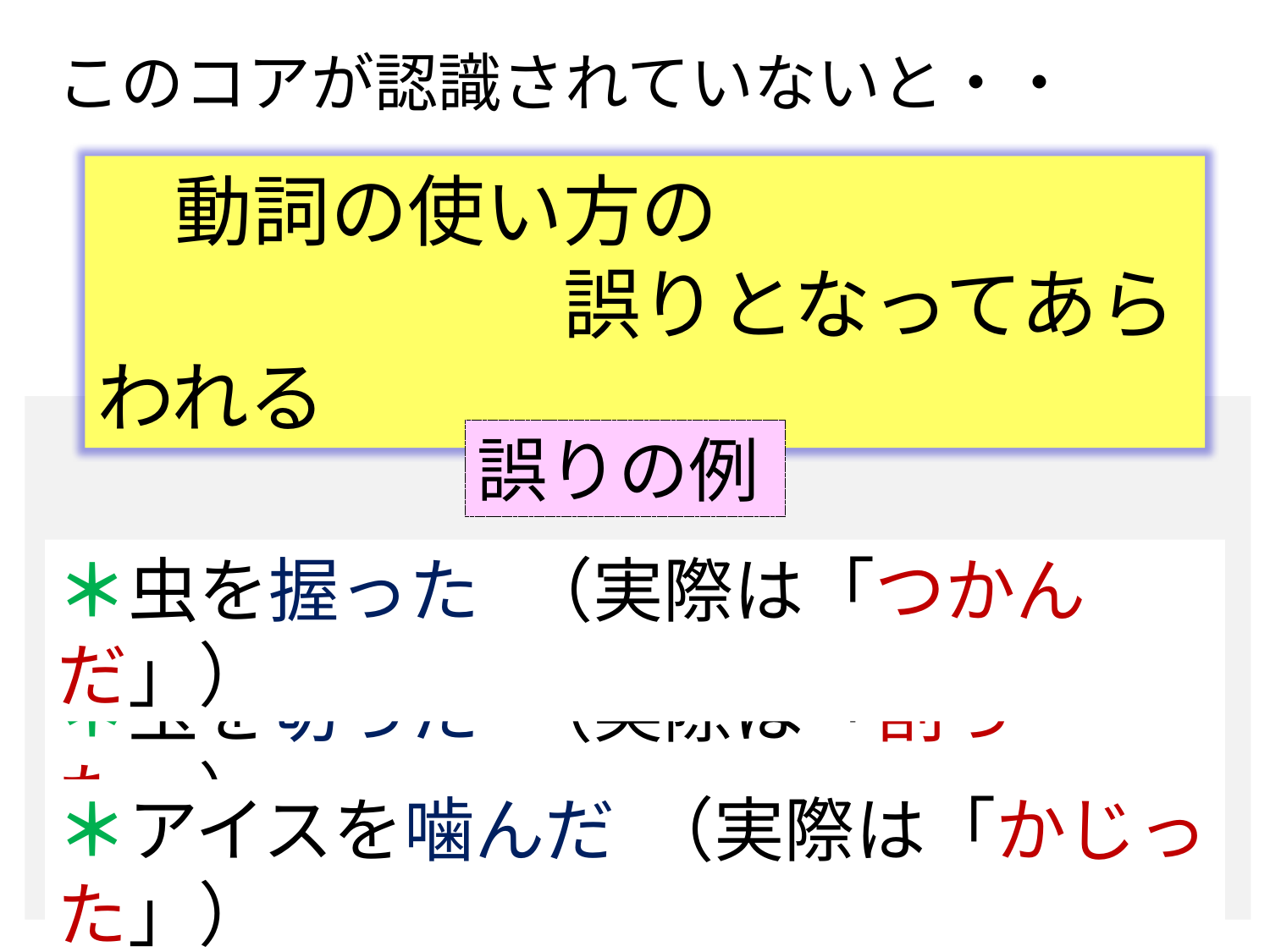

このコアが認識されていないと・・
　動詞の使い方の
　　　　　　誤りとなってあらわれる

誤りの例
＊虫を握った　（実際は「つかんだ」）
＊玉を切った　（実際は「割った」）
＊アイスを噛んだ　（実際は「かじった」）